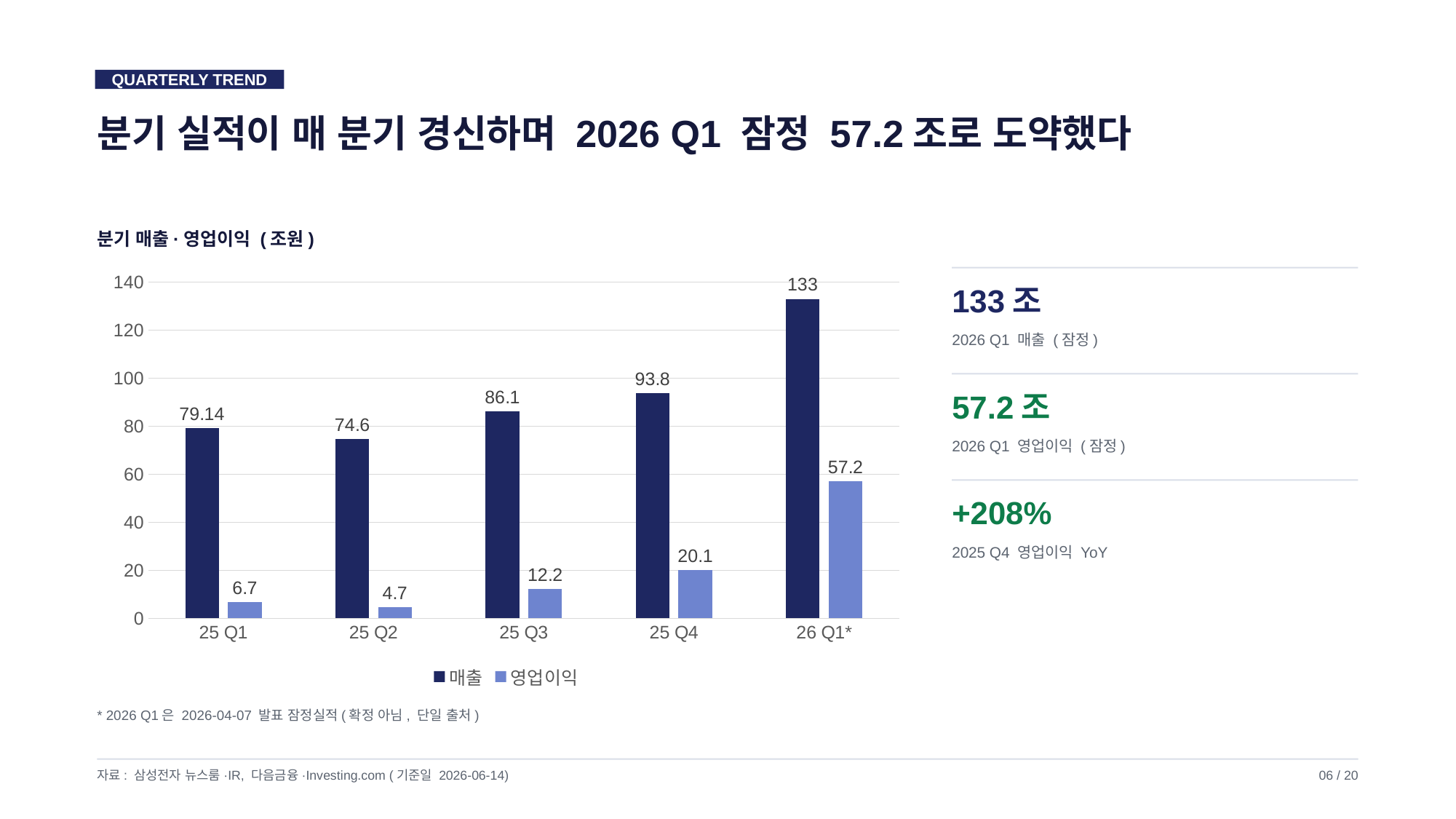

QUARTERLY TREND
분기 실적이 매 분기 경신하며 2026 Q1 잠정 57.2조로 도약했다
분기 매출·영업이익 (조원)

### Chart

| Category |  |  |
|---|---|---|
| 25 Q1 | 79.14 | 6.7 |
| 25 Q2 | 74.6 | 4.7 |
| 25 Q3 | 86.1 | 12.2 |
| 25 Q4 | 93.8 | 20.1 |
| 26 Q1* | 133.0 | 57.2 |
133조
2026 Q1 매출 (잠정)

57.2조
2026 Q1 영업이익 (잠정)

+208%
2025 Q4 영업이익 YoY
* 2026 Q1은 2026-04-07 발표 잠정실적(확정 아님, 단일 출처)

자료: 삼성전자 뉴스룸·IR, 다음금융·Investing.com (기준일 2026-06-14)
06 / 20